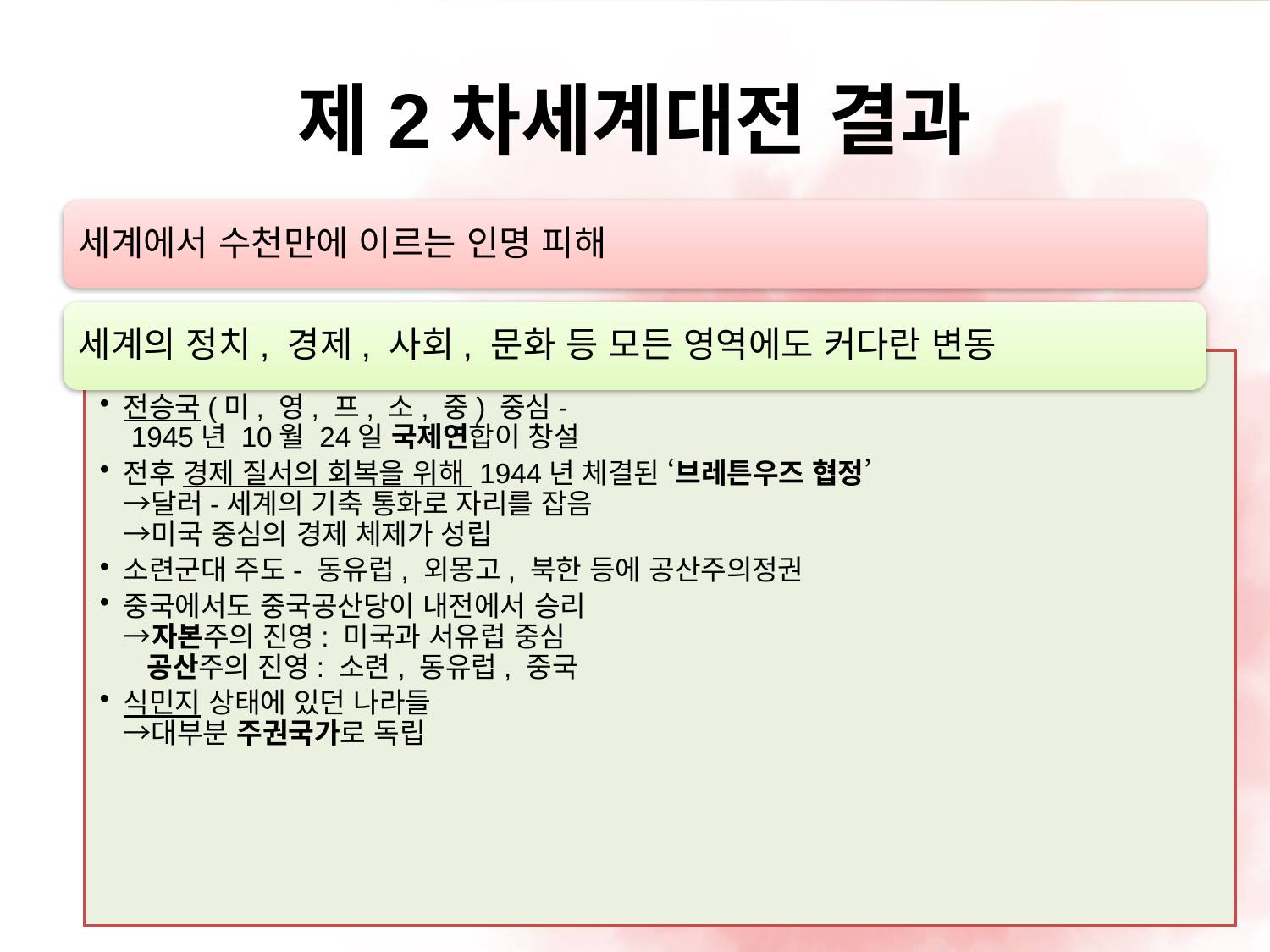

# 제2차세계대전 결과
세계에서 수천만에 이르는 인명 피해
세계의 정치, 경제, 사회, 문화 등 모든 영역에도 커다란 변동
전승국(미, 영, 프, 소, 중) 중심-
 1945년 10월 24일 국제연합이 창설
전후 경제 질서의 회복을 위해 1944년 체결된 ‘브레튼우즈 협정’
→달러-세계의 기축 통화로 자리를 잡음
→미국 중심의 경제 체제가 성립
소련군대 주도- 동유럽, 외몽고, 북한 등에 공산주의정권
중국에서도 중국공산당이 내전에서 승리
→자본주의 진영: 미국과 서유럽 중심
   공산주의 진영: 소련, 동유럽, 중국
식민지 상태에 있던 나라들
→대부분 주권국가로 독립